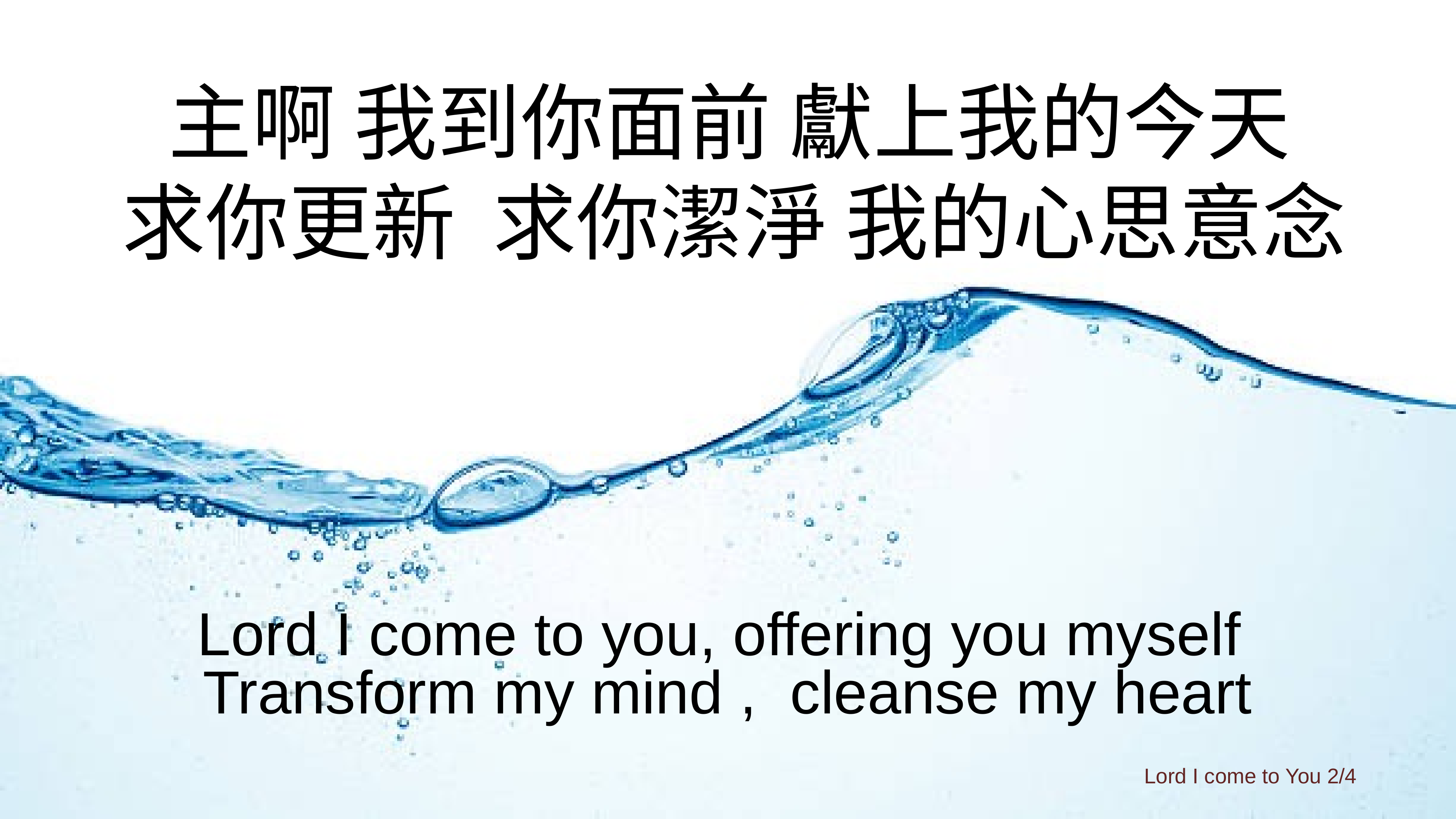

主啊 我到你面前 獻上我的今天
 求你更新  求你潔淨 我的心思意念
Lord I come to you, offering you myself
Transform my mind ,  cleanse my heart
Lord I come to You 2/4